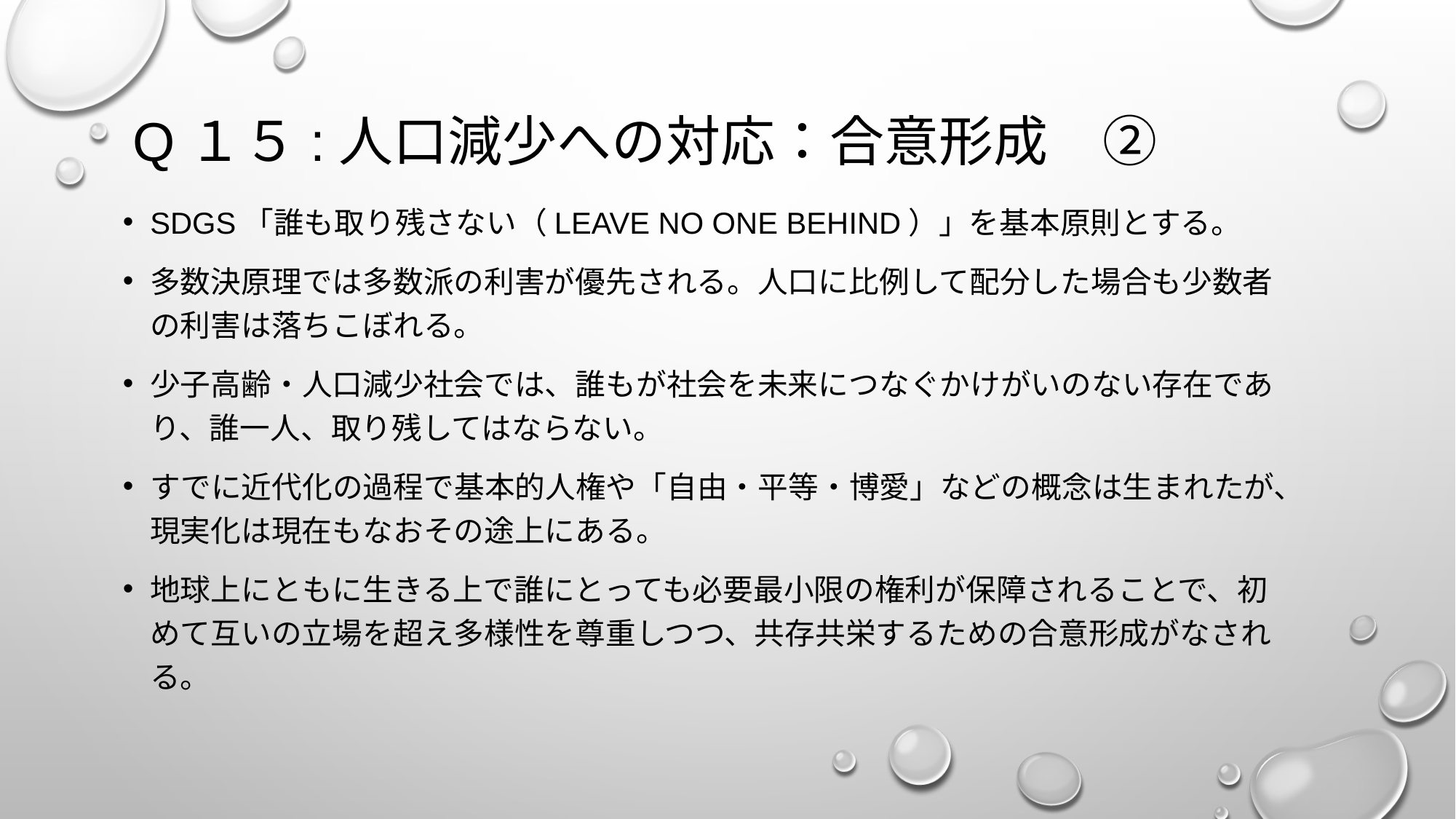

# Q１５:人口減少への対応：合意形成　②
SDGs「誰も取り残さない（leave no one behind）」を基本原則とする。
多数決原理では多数派の利害が優先される。人口に比例して配分した場合も少数者の利害は落ちこぼれる。
少子高齢・人口減少社会では、誰もが社会を未来につなぐかけがいのない存在であり、誰一人、取り残してはならない。
すでに近代化の過程で基本的人権や「自由・平等・博愛」などの概念は生まれたが、現実化は現在もなおその途上にある。
地球上にともに生きる上で誰にとっても必要最小限の権利が保障されることで、初めて互いの立場を超え多様性を尊重しつつ、共存共栄するための合意形成がなされる。